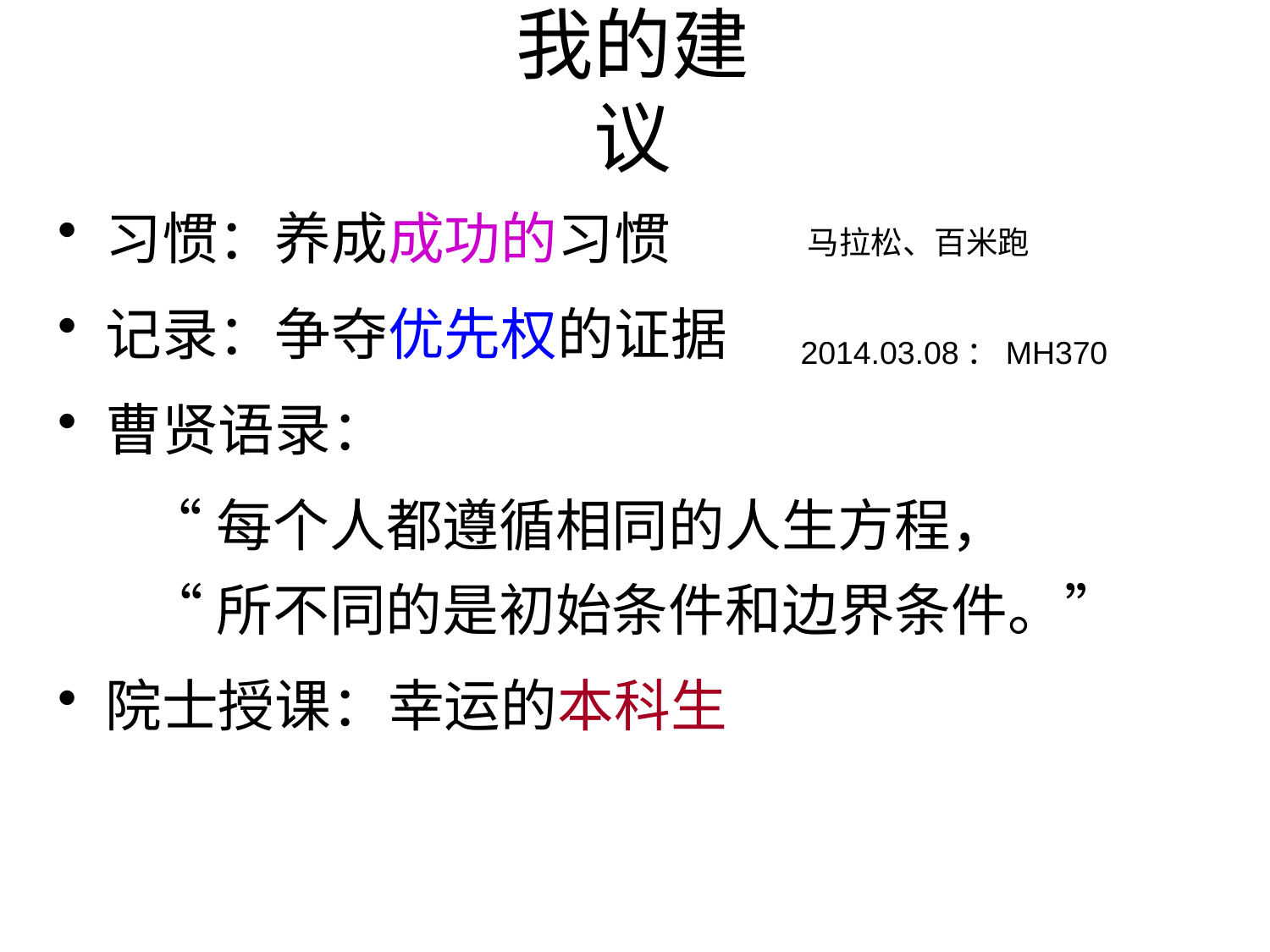

# 我的建议
习惯：养成成功的习惯
记录：争夺优先权的证据
曹贤语录：
       “每个人都遵循相同的人生方程，
       “所不同的是初始条件和边界条件。”
院士授课：幸运的本科生
马拉松、百米跑
2014.03.08：MH370